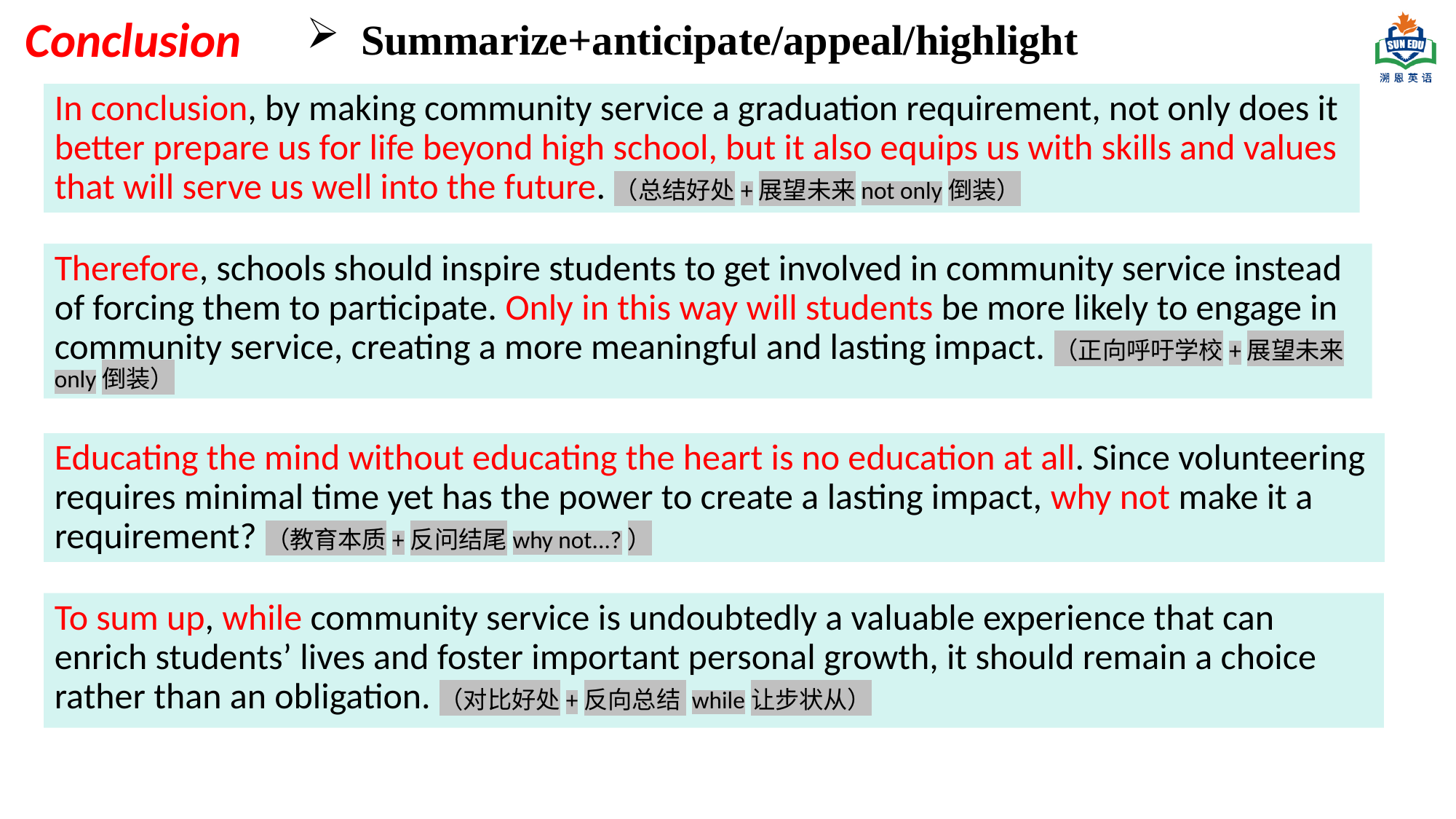

Conclusion
Summarize+anticipate/appeal/highlight
In conclusion, by making community service a graduation requirement, not only does it better prepare us for life beyond high school, but it also equips us with skills and values that will serve us well into the future.（总结好处+展望未来not only倒装）
Therefore, schools should inspire students to get involved in community service instead of forcing them to participate. Only in this way will students be more likely to engage in community service, creating a more meaningful and lasting impact.（正向呼吁学校+展望未来only倒装）
Educating the mind without educating the heart is no education at all. Since volunteering requires minimal time yet has the power to create a lasting impact, why not make it a requirement?（教育本质+反问结尾why not...?）
To sum up, while community service is undoubtedly a valuable experience that can enrich students’ lives and foster important personal growth, it should remain a choice rather than an obligation.（对比好处+反向总结 while让步状从）